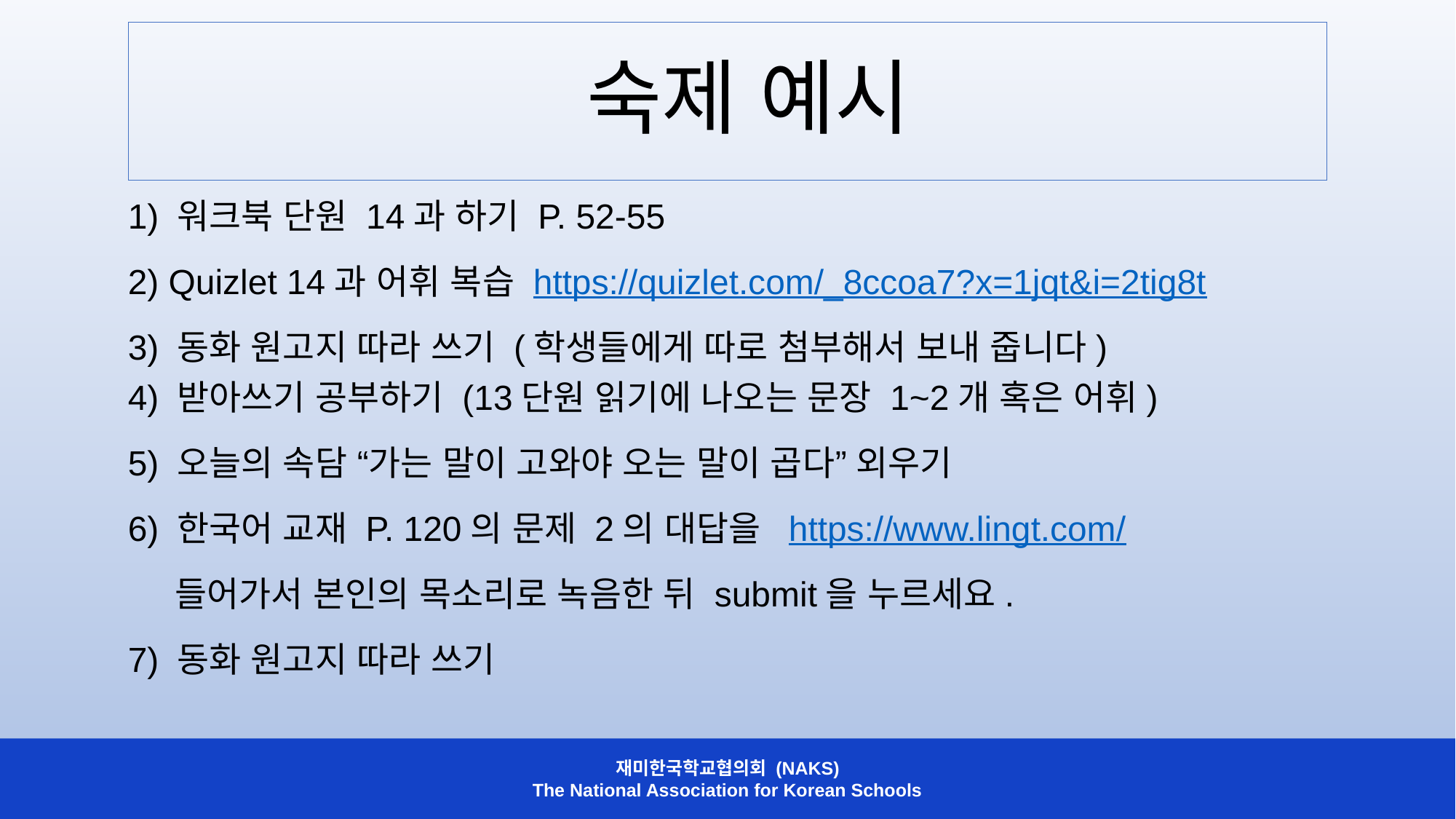

숙제 예시
1) 워크북 단원 14과 하기 P. 52-55
2) Quizlet 14과 어휘 복습 https://quizlet.com/_8ccoa7?x=1jqt&i=2tig8t
3) 동화 원고지 따라 쓰기 (학생들에게 따로 첨부해서 보내 줍니다)
4) 받아쓰기 공부하기 (13단원 읽기에 나오는 문장 1~2개 혹은 어휘)
5) 오늘의 속담 “가는 말이 고와야 오는 말이 곱다” 외우기
6) 한국어 교재 P. 120의 문제 2의 대답을  https://www.lingt.com/
    들어가서 본인의 목소리로 녹음한 뒤 submit을 누르세요.
7) 동화 원고지 따라 쓰기

재미한국학교협의회 (NAKS)
The National Association for Korean Schools